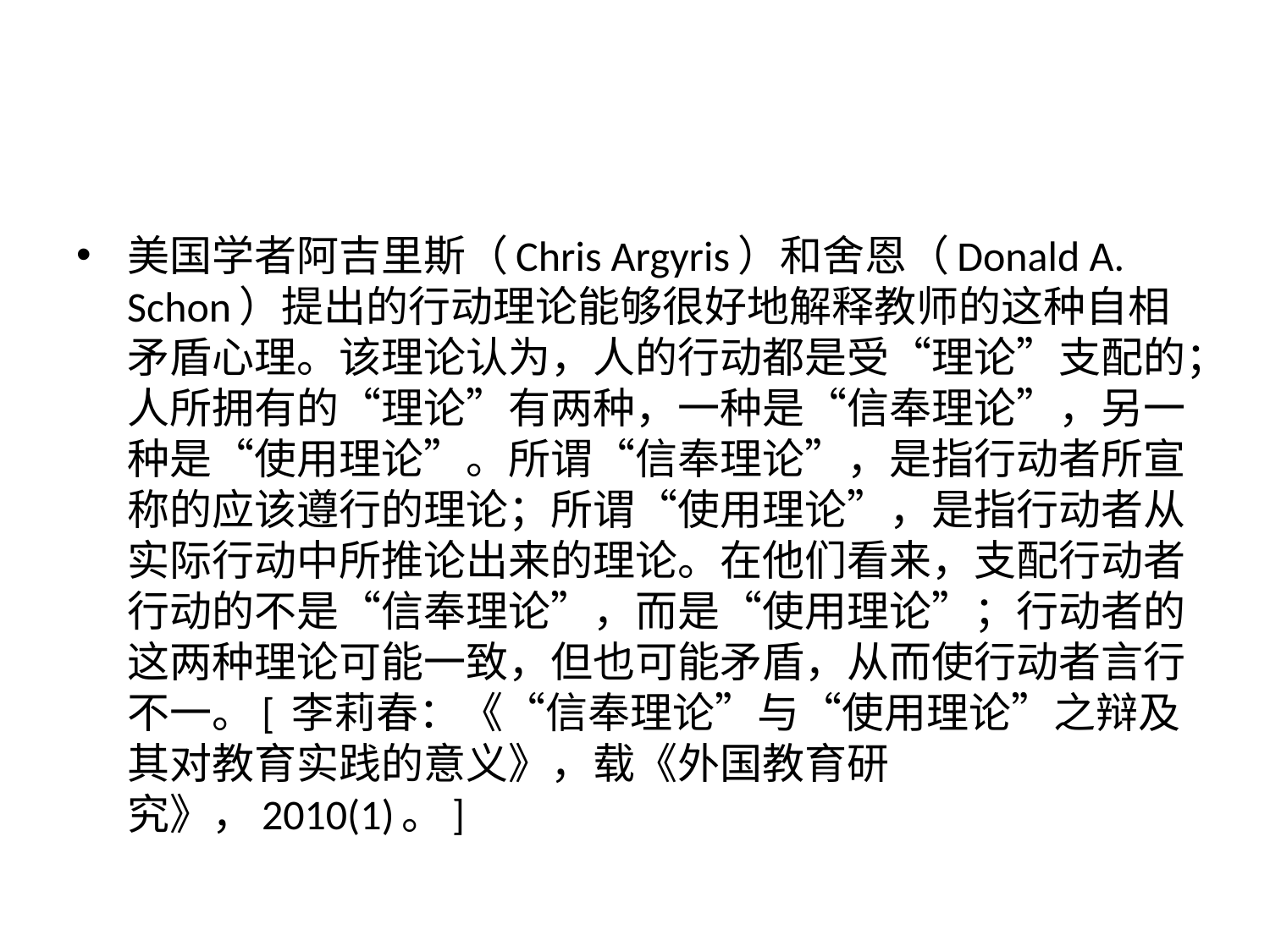

#
美国学者阿吉里斯（Chris Argyris）和舍恩（Donald A. Schon）提出的行动理论能够很好地解释教师的这种自相矛盾心理。该理论认为，人的行动都是受“理论”支配的；人所拥有的“理论”有两种，一种是“信奉理论”，另一种是“使用理论”。所谓“信奉理论”，是指行动者所宣称的应该遵行的理论；所谓“使用理论”，是指行动者从实际行动中所推论出来的理论。在他们看来，支配行动者行动的不是“信奉理论”，而是“使用理论”；行动者的这两种理论可能一致，但也可能矛盾，从而使行动者言行不一。[ 李莉春：《“信奉理论”与“使用理论”之辩及其对教育实践的意义》，载《外国教育研究》，2010(1)。]